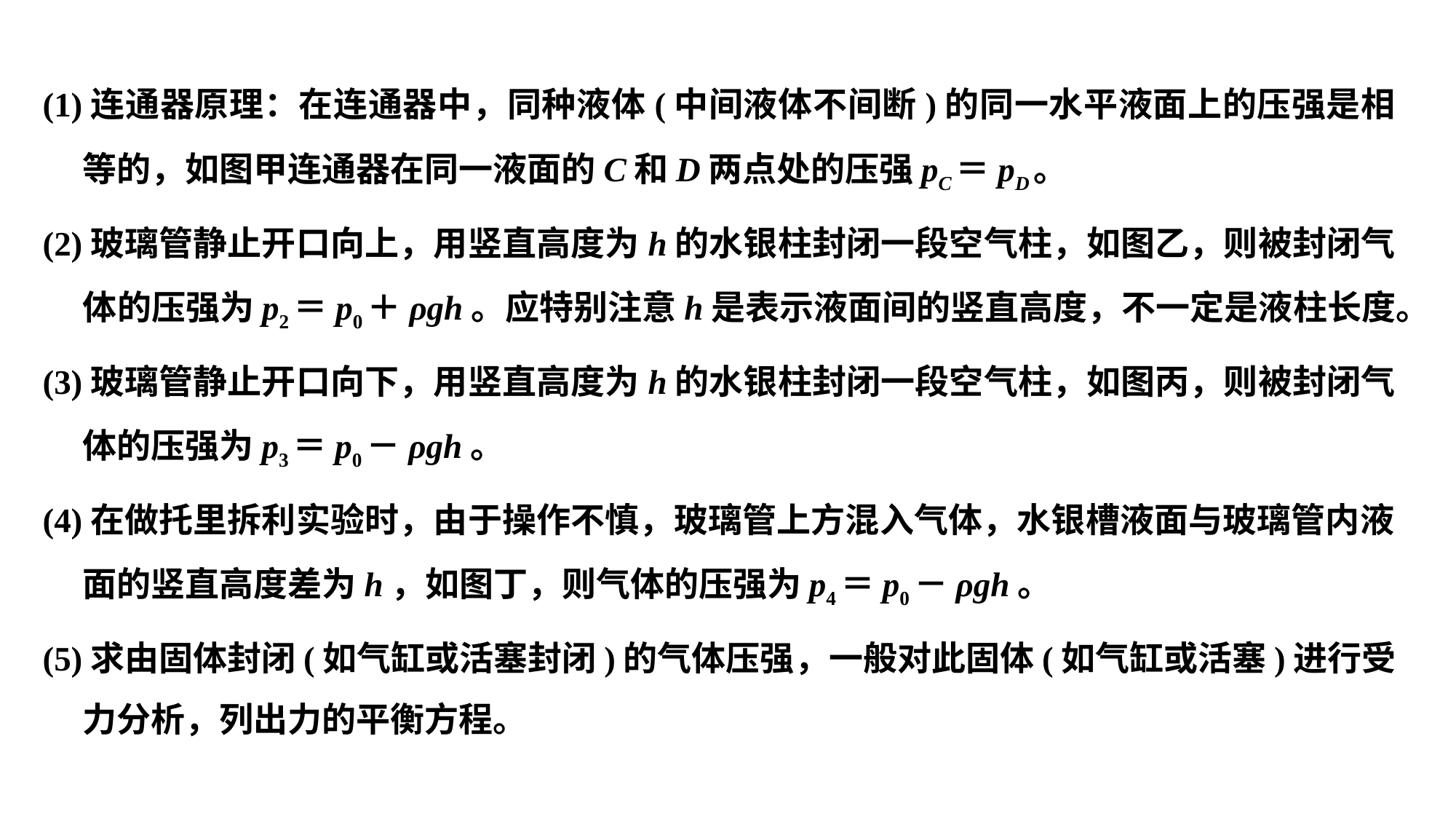

(1)连通器原理：在连通器中，同种液体(中间液体不间断)的同一水平液面上的压强是相等的，如图甲连通器在同一液面的C和D两点处的压强pC＝pD。
(2)玻璃管静止开口向上，用竖直高度为h的水银柱封闭一段空气柱，如图乙，则被封闭气体的压强为p2＝p0＋ρgh。应特别注意h是表示液面间的竖直高度，不一定是液柱长度。
(3)玻璃管静止开口向下，用竖直高度为h的水银柱封闭一段空气柱，如图丙，则被封闭气体的压强为p3＝p0－ρgh。
(4)在做托里拆利实验时，由于操作不慎，玻璃管上方混入气体，水银槽液面与玻璃管内液面的竖直高度差为h，如图丁，则气体的压强为p4＝p0－ρgh。
(5)求由固体封闭(如气缸或活塞封闭)的气体压强，一般对此固体(如气缸或活塞)进行受力分析，列出力的平衡方程。